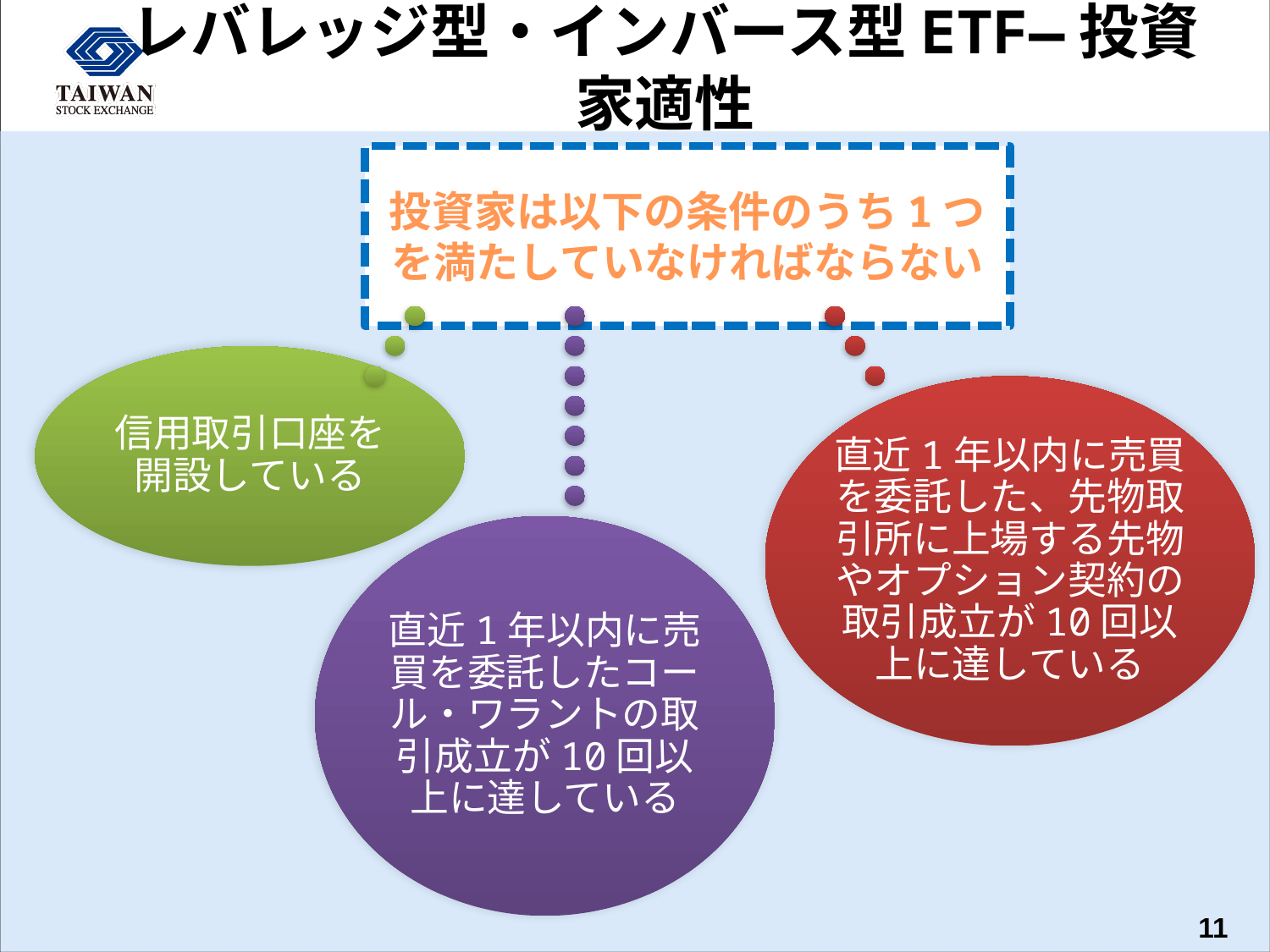

レバレッジ型・インバース型ETF—投資家適性

投資家は以下の条件のうち1つを満たしていなければならない

信用取引口座を開設している

直近1年以内に売買を委託した、先物取引所に上場する先物やオプション契約の取引成立が10回以上に達している

直近1年以内に売買を委託したコール・ワラントの取引成立が10回以上に達している
11